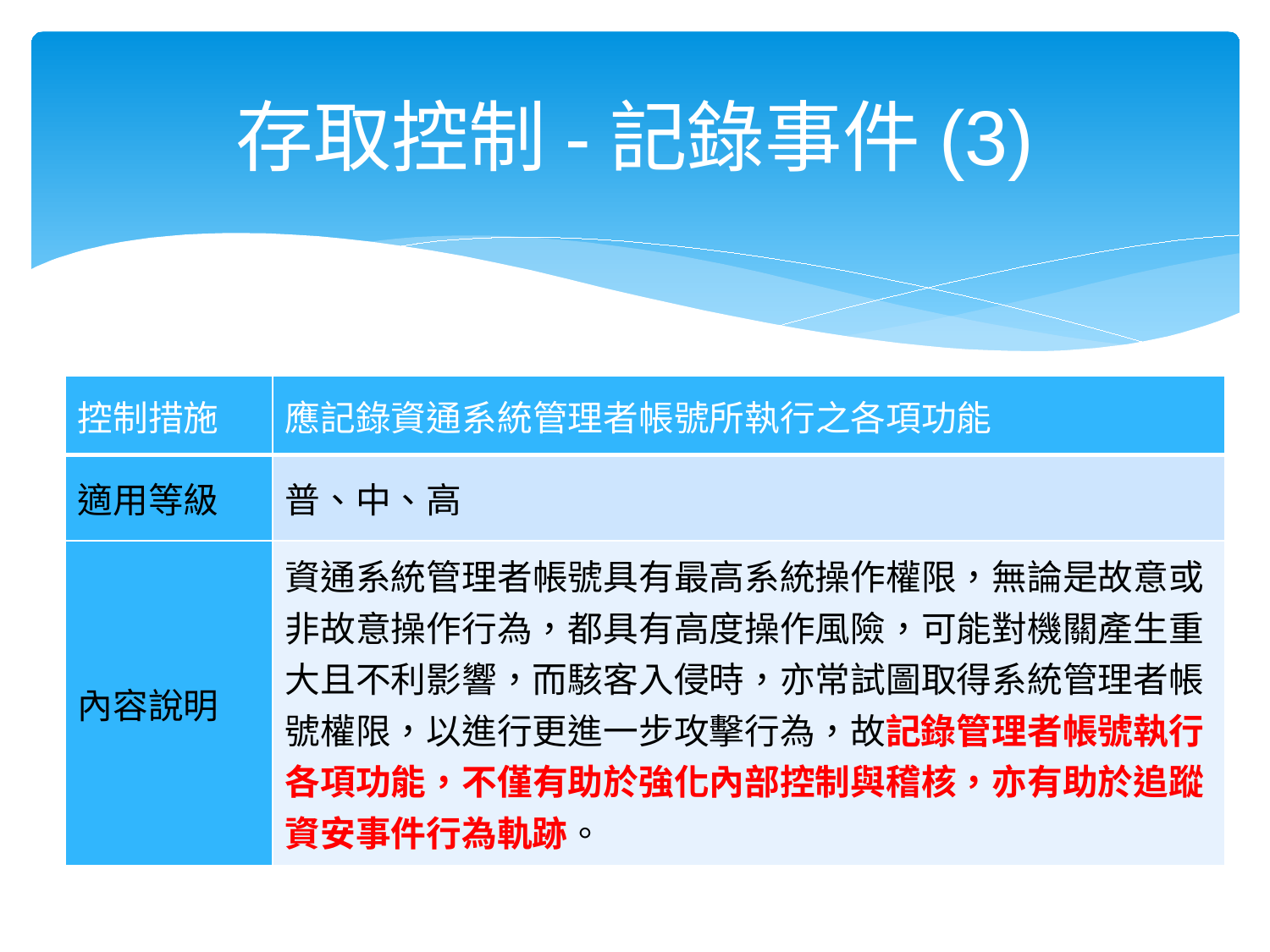

# 存取控制-記錄事件(3)
| 控制措施 | 應記錄資通系統管理者帳號所執行之各項功能 |
| --- | --- |
| 適用等級 | 普、中、高 |
| 內容說明 | 資通系統管理者帳號具有最高系統操作權限，無論是故意或非故意操作行為，都具有高度操作風險，可能對機關產生重大且不利影響，而駭客入侵時，亦常試圖取得系統管理者帳號權限，以進行更進一步攻擊行為，故記錄管理者帳號執行各項功能，不僅有助於強化內部控制與稽核，亦有助於追蹤資安事件行為軌跡。 |